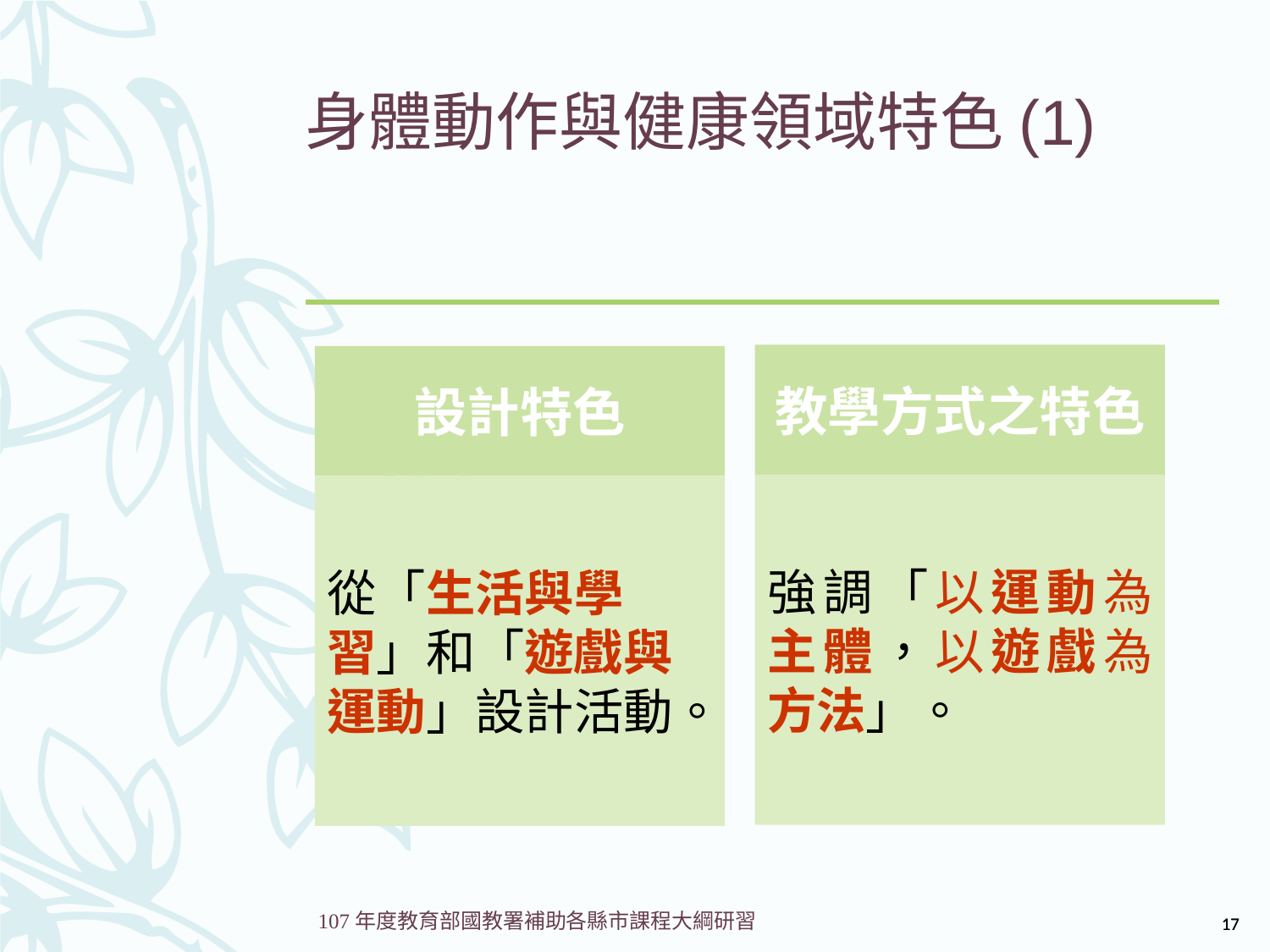

# 身體動作與健康領域特色(1)
教學方式之特色
設計特色
強調「以運動為主體，以遊戲為方法」。
從「生活與學習」和「遊戲與運動」設計活動。
17
17
107年度教育部國教署補助各縣市課程大綱研習